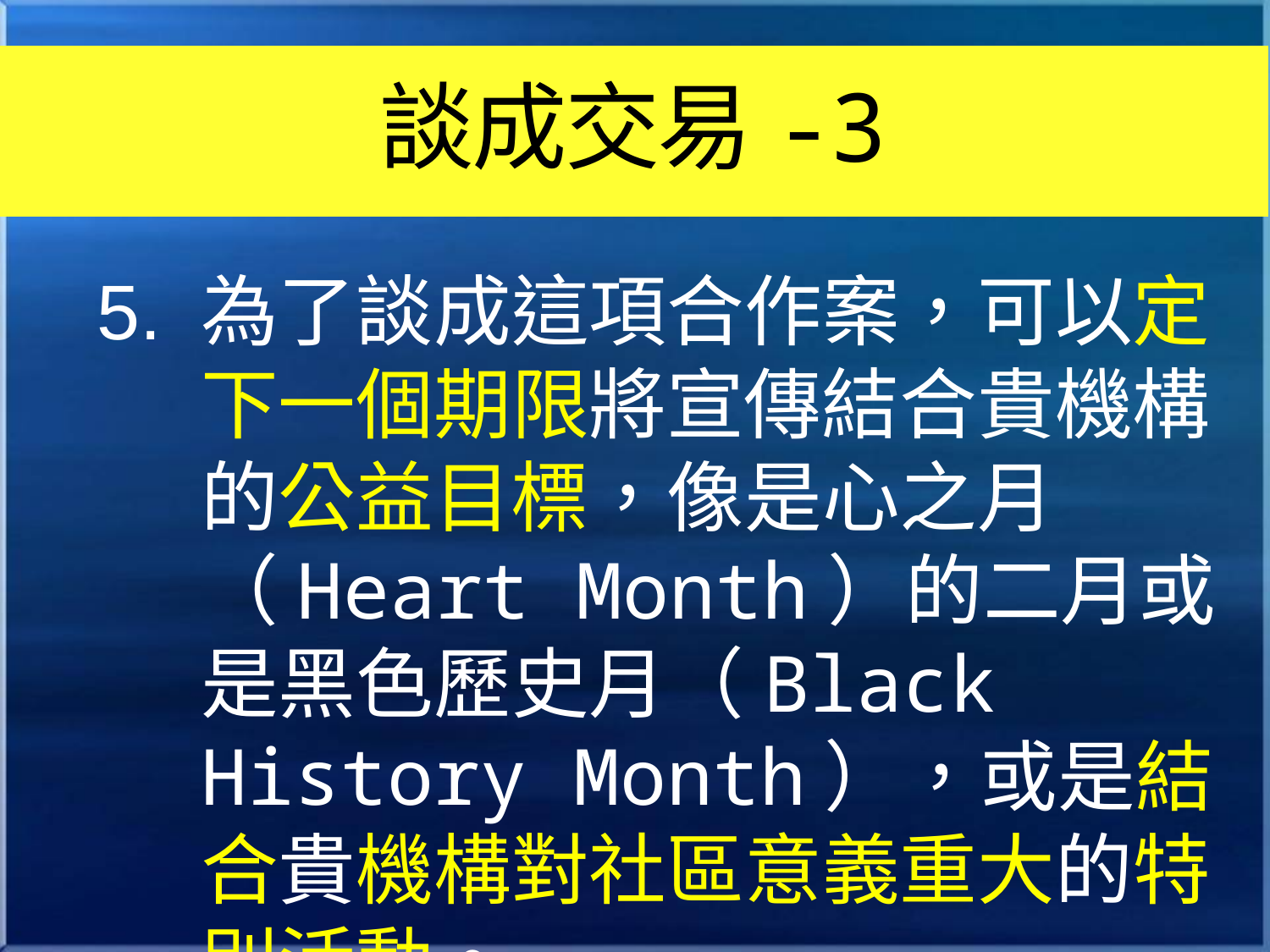

談成交易-3
為了談成這項合作案，可以定下一個期限將宣傳結合貴機構的公益目標，像是心之月（Heart Month）的二月或是黑色歷史月（Black History Month），或是結合貴機構對社區意義重大的特別活動。